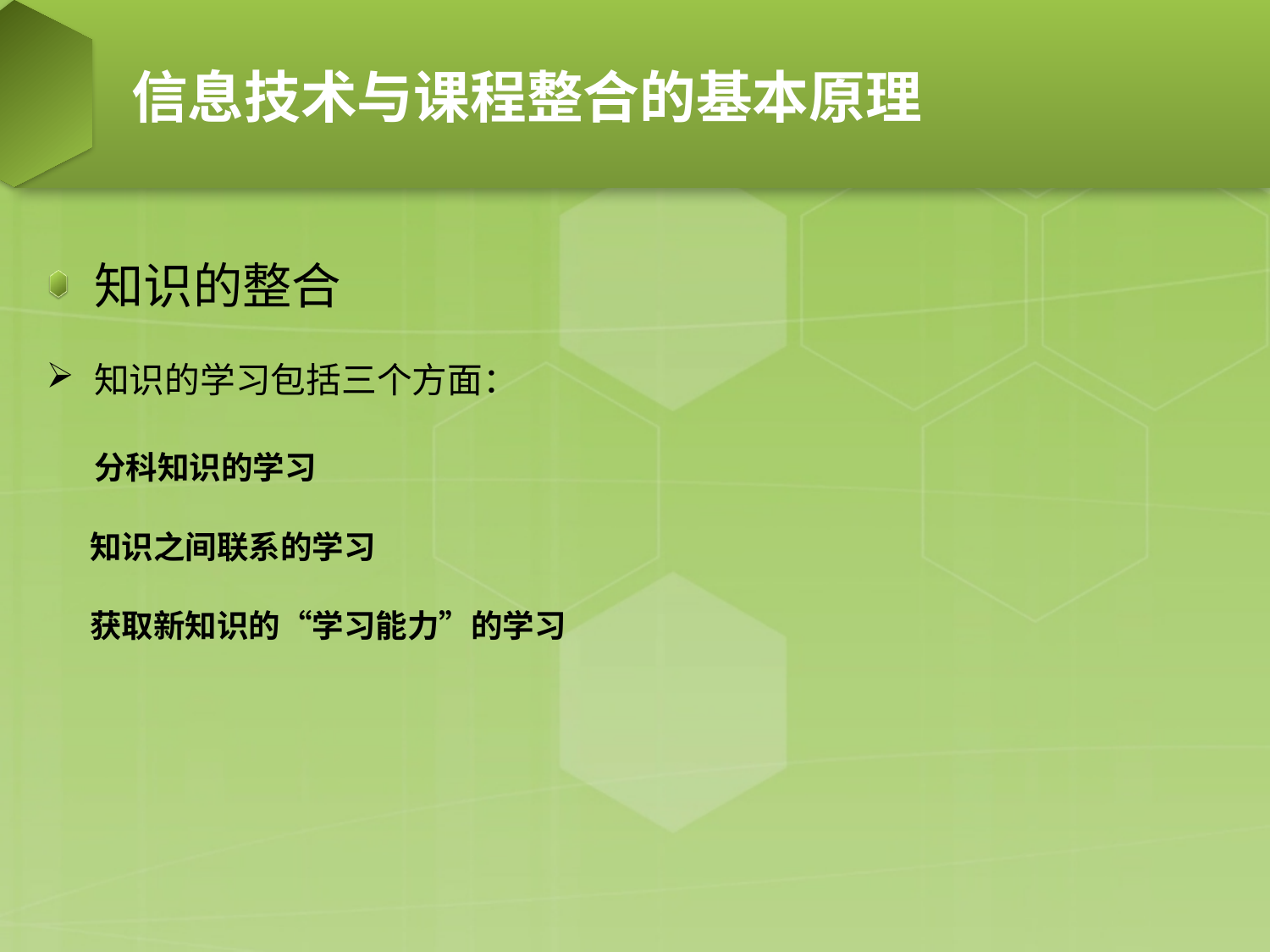

# 信息技术与课程整合的基本原理
知识的整合

知识的学习包括三个方面：

     分科知识的学习

     知识之间联系的学习

     获取新知识的“学习能力”的学习